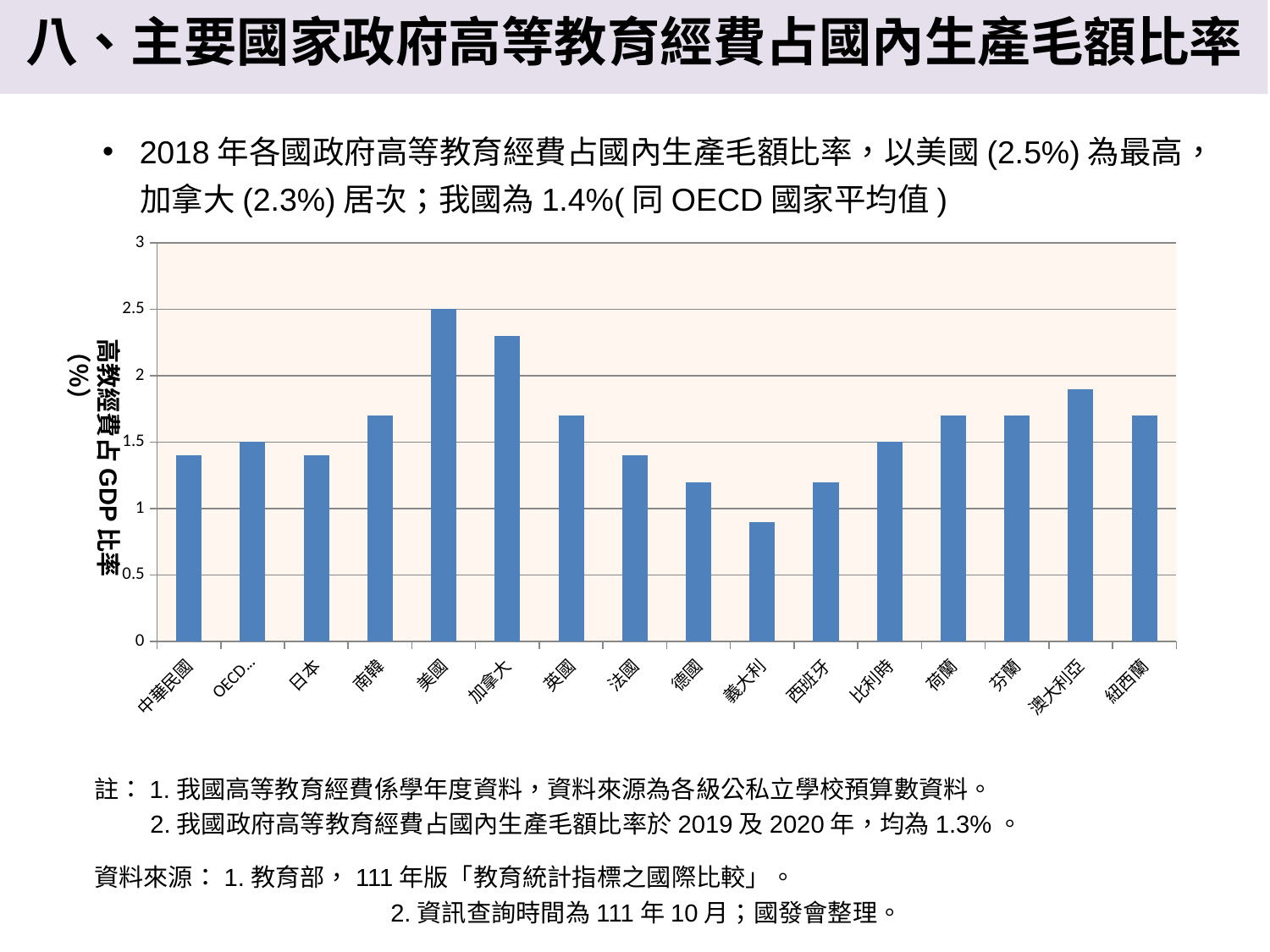

八、主要國家政府高等教育經費占國內生產毛額比率

2018年各國政府高等教育經費占國內生產毛額比率，以美國(2.5%)為最高，
加拿大(2.3%)居次；我國為1.4%(同OECD國家平均值)

註：1.我國高等教育經費係學年度資料，資料來源為各級公私立學校預算數資料。
        2.我國政府高等教育經費占國內生產毛額比率於2019及2020年，均為1.3%。

資料來源：1.教育部，111年版「教育統計指標之國際比較」。
                    2.資訊查詢時間為111年10月；國發會整理。

### Chart

| Category | 2016年 |
|---|---|
| 中華民國 | 1.4 |
| OECD國家平均 | 1.5 |
| 日本 | 1.4 |
| 南韓 | 1.7 |
| 美國 | 2.5 |
| 加拿大 | 2.3 |
| 英國 | 1.7 |
| 法國 | 1.4 |
| 德國 | 1.2 |
| 義大利 | 0.9 |
| 西班牙 | 1.2 |
| 比利時 | 1.5 |
| 荷蘭 | 1.7 |
| 芬蘭 | 1.7 |
| 澳大利亞 | 1.9 |
| 紐西蘭 | 1.7 |
高教經費占GDP比率（％）